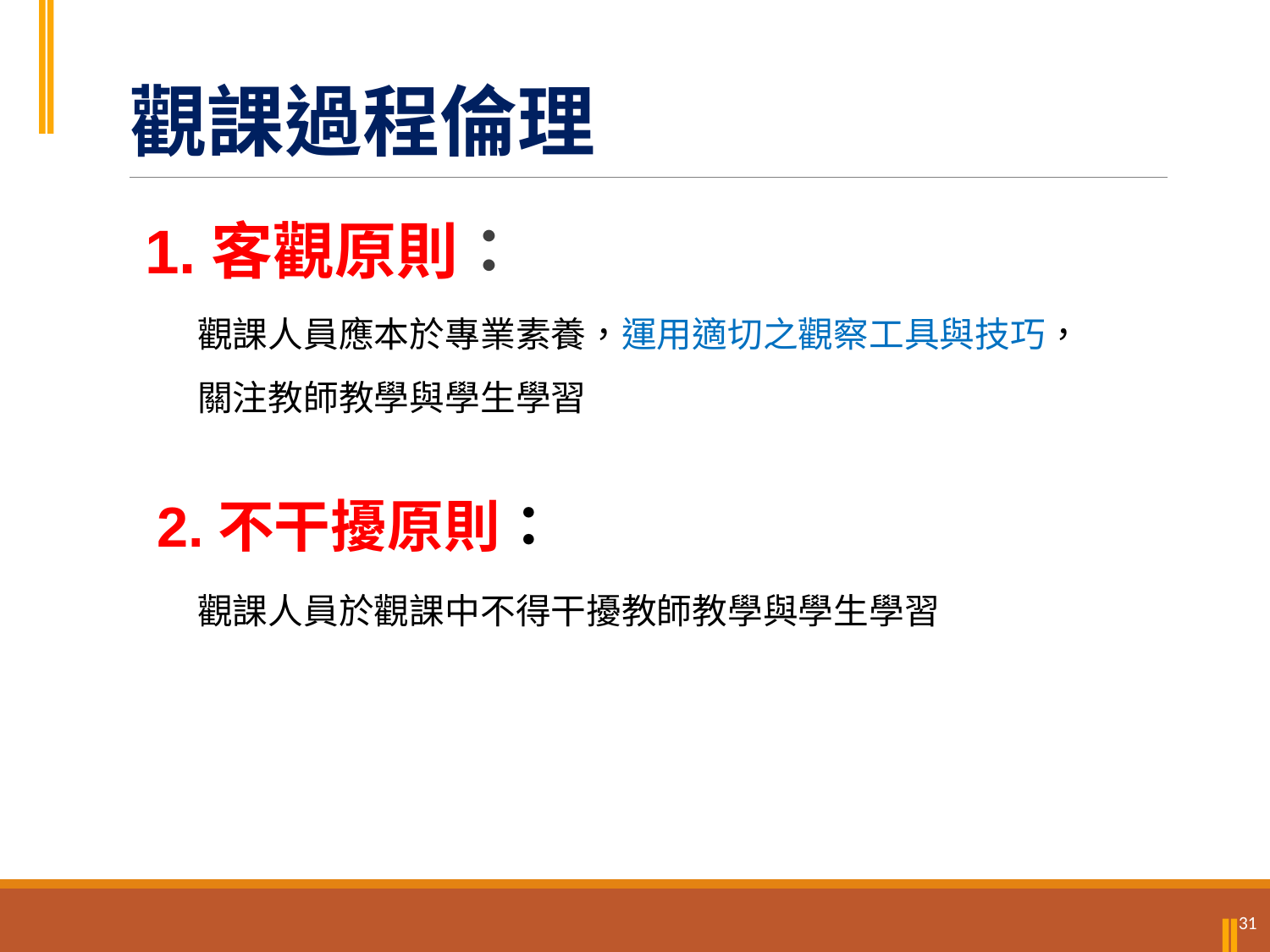

觀課過程倫理
1.客觀原則：
觀課人員應本於專業素養，運用適切之觀察工具與技巧，關注教師教學與學生學習
2.不干擾原則：
觀課人員於觀課中不得干擾教師教學與學生學習
31